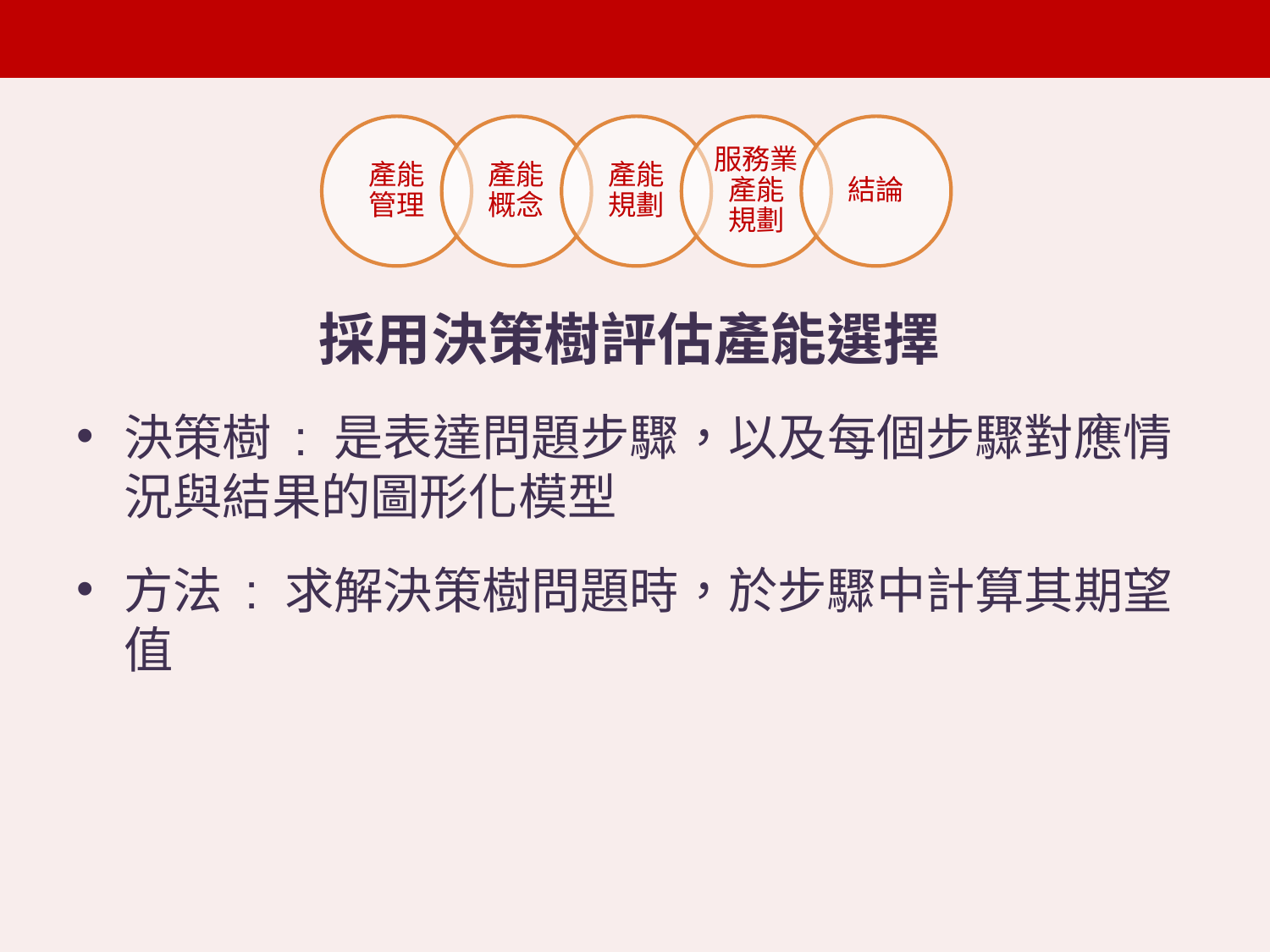

產能
管理
產能
概念
產能
規劃
服務業產能
規劃
結論
                  採用決策樹評估產能選擇

決策樹 : 是表達問題步驟，以及每個步驟對應情況與結果的圖形化模型

方法 : 求解決策樹問題時，於步驟中計算其期望值